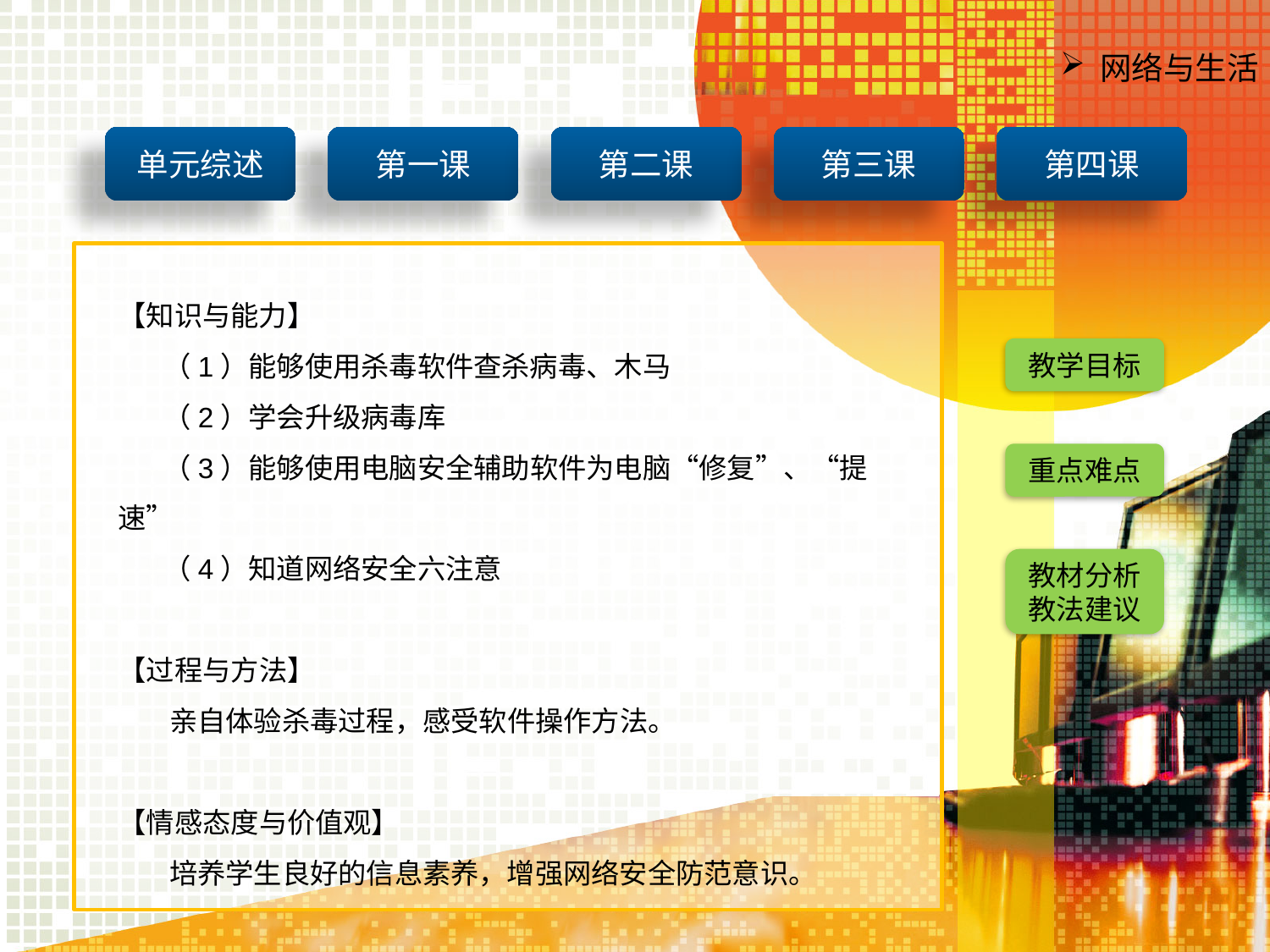

【知识与能力】
      （1）能够使用杀毒软件查杀病毒、木马
      （2）学会升级病毒库
      （3）能够使用电脑安全辅助软件为电脑“修复”、“提速”
      （4）知道网络安全六注意

【过程与方法】
       亲自体验杀毒过程，感受软件操作方法。

【情感态度与价值观】
       培养学生良好的信息素养，增强网络安全防范意识。